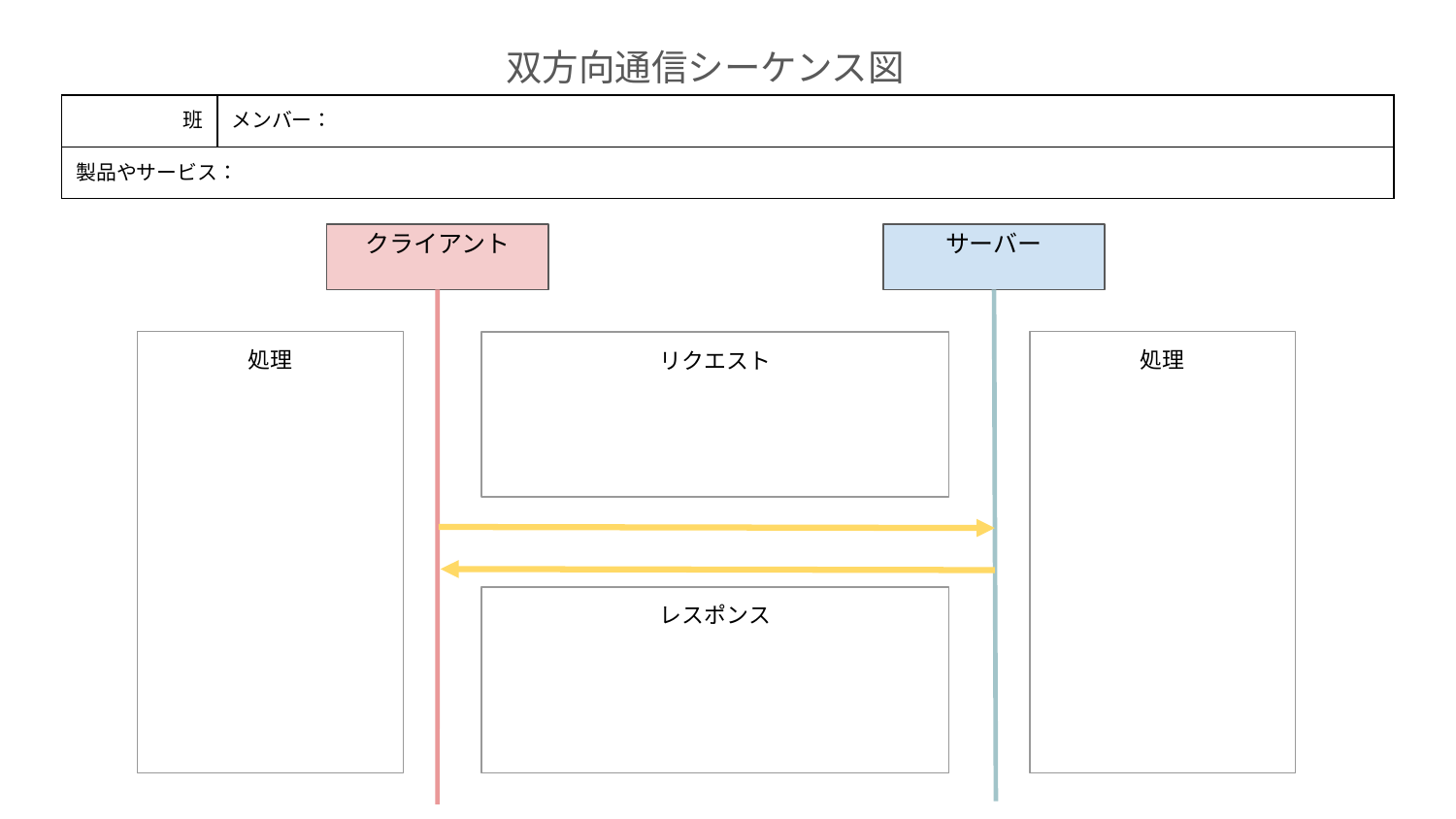

双方向通信シーケンス図
| 班 | メンバー： |  |  |
| --- | --- | --- | --- |
| 製品やサービス： |  |  |  |
クライアント

サーバー

処理

処理

リクエスト

レスポンス